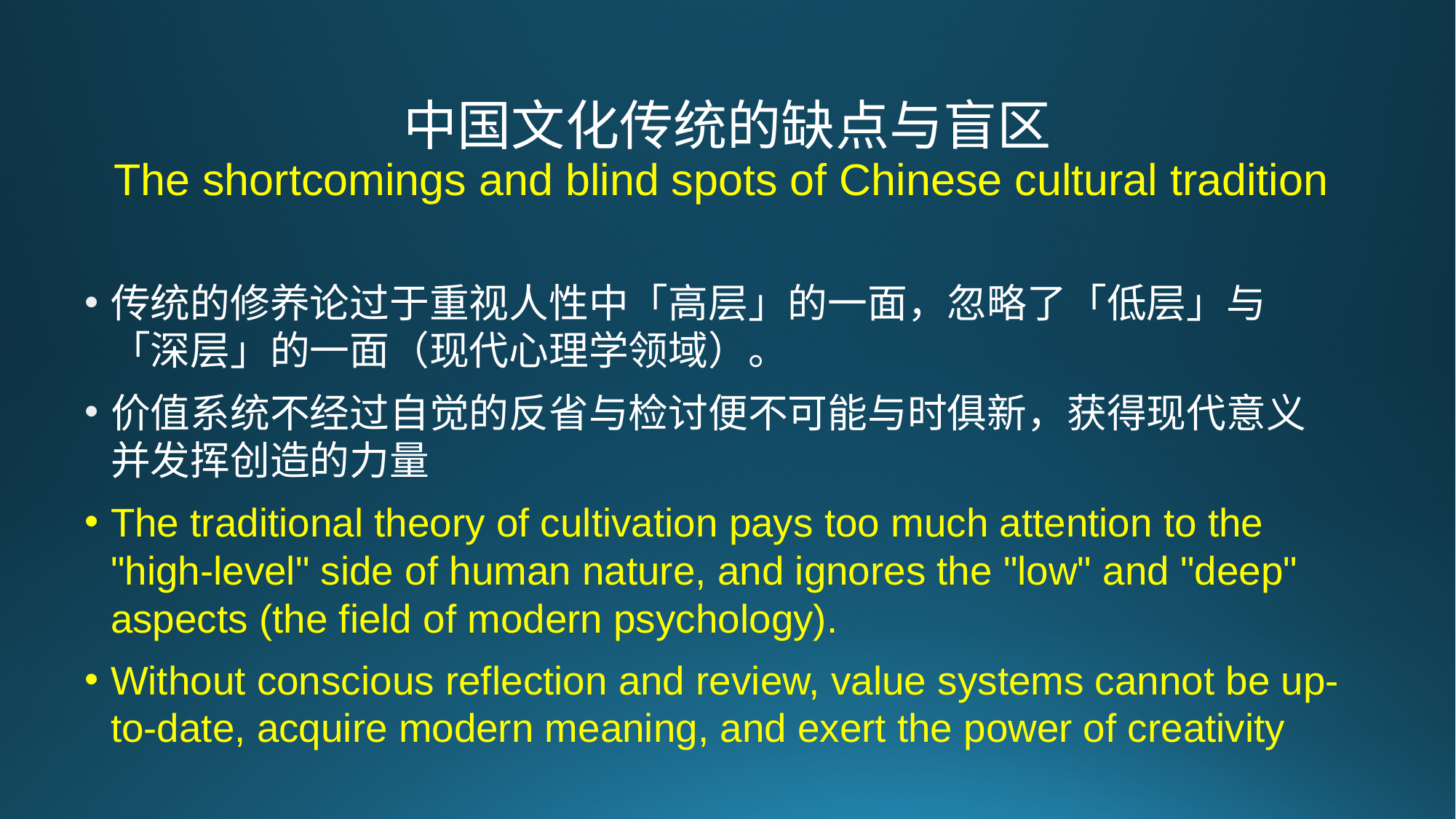

# 中国文化传统的缺点与盲区 The shortcomings and blind spots of Chinese cultural tradition
传统的修养论过于重视人性中「高层」的一面，忽略了「低层」与「深层」的一面（现代心理学领域）。
价值系统不经过自觉的反省与检讨便不可能与时俱新，获得现代意义并发挥创造的力量
The traditional theory of cultivation pays too much attention to the "high-level" side of human nature, and ignores the "low" and "deep" aspects (the field of modern psychology).
Without conscious reflection and review, value systems cannot be up-to-date, acquire modern meaning, and exert the power of creativity